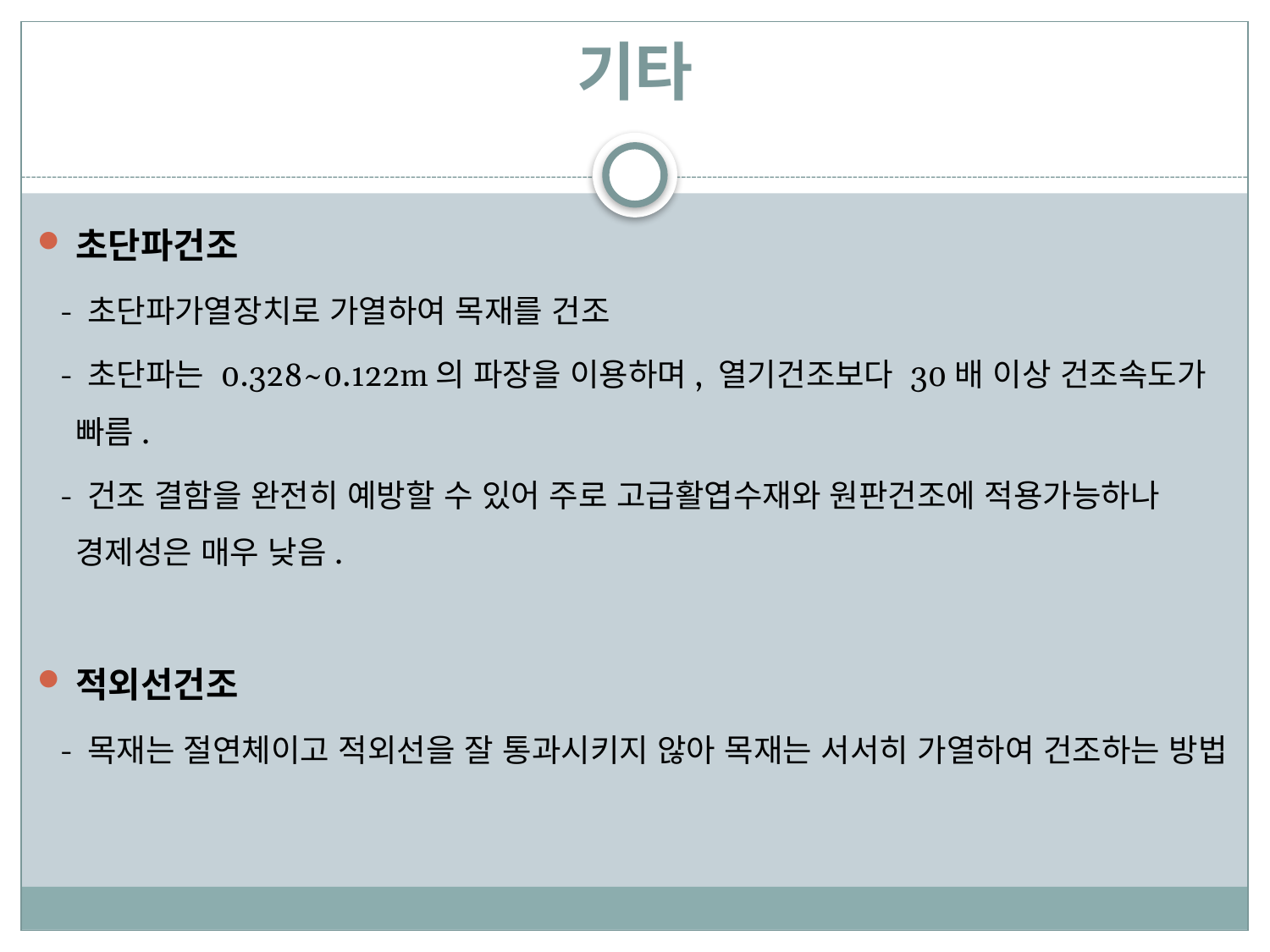

# 기타
초단파건조
   - 초단파가열장치로 가열하여 목재를 건조
   - 초단파는 0.328~0.122m의 파장을 이용하며, 열기건조보다 30배 이상 건조속도가 빠름.
   - 건조 결함을 완전히 예방할 수 있어 주로 고급활엽수재와 원판건조에 적용가능하나 경제성은 매우 낮음.

적외선건조
   - 목재는 절연체이고 적외선을 잘 통과시키지 않아 목재는 서서히 가열하여 건조하는 방법